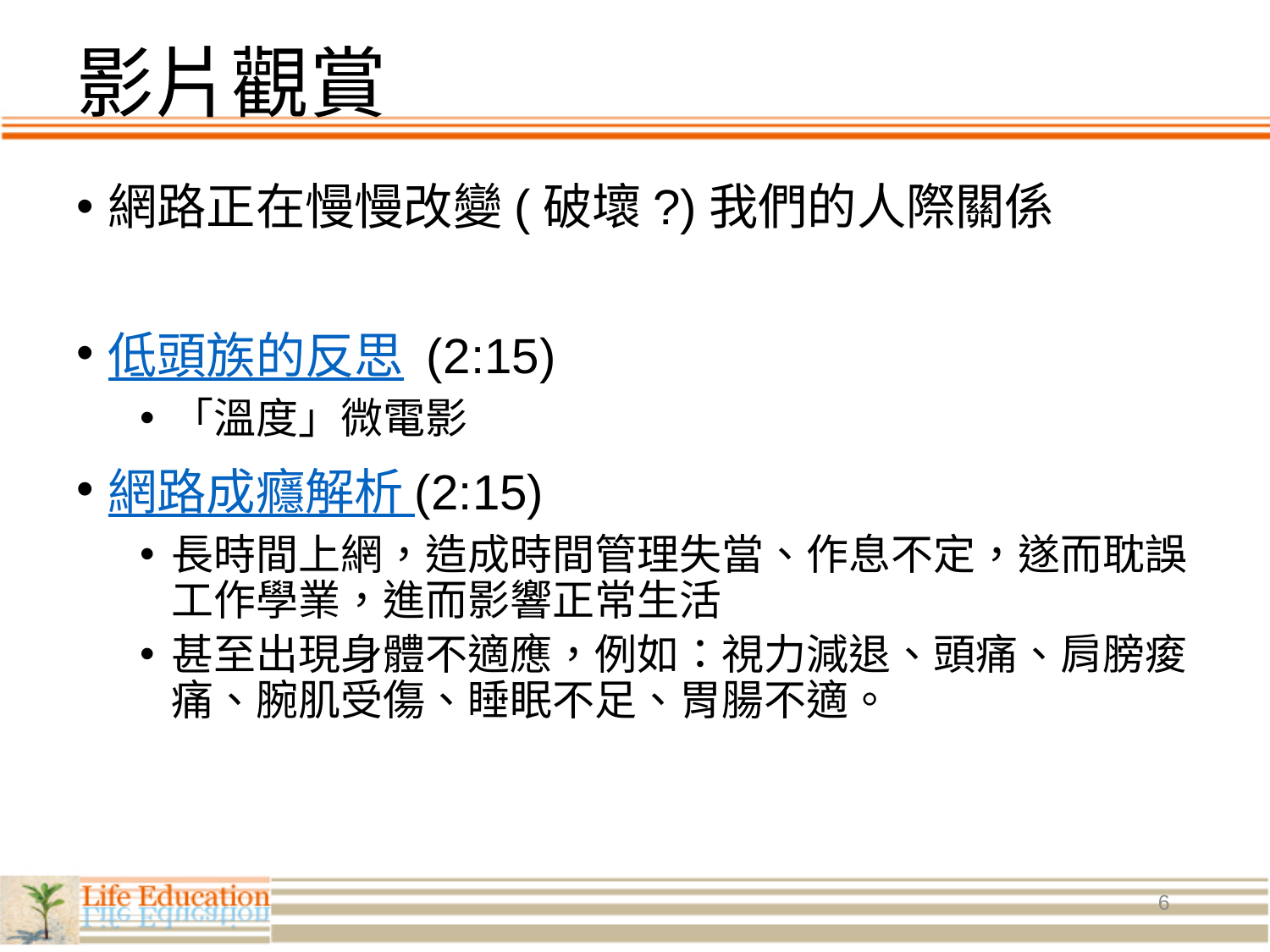

# 影片觀賞
網路正在慢慢改變(破壞?)我們的人際關係

低頭族的反思 (2:15)
「溫度」微電影
網路成癮解析 (2:15)
長時間上網，造成時間管理失當、作息不定，遂而耽誤工作學業，進而影響正常生活
甚至出現身體不適應，例如：視力減退、頭痛、肩膀痠痛、腕肌受傷、睡眠不足、胃腸不適。

6